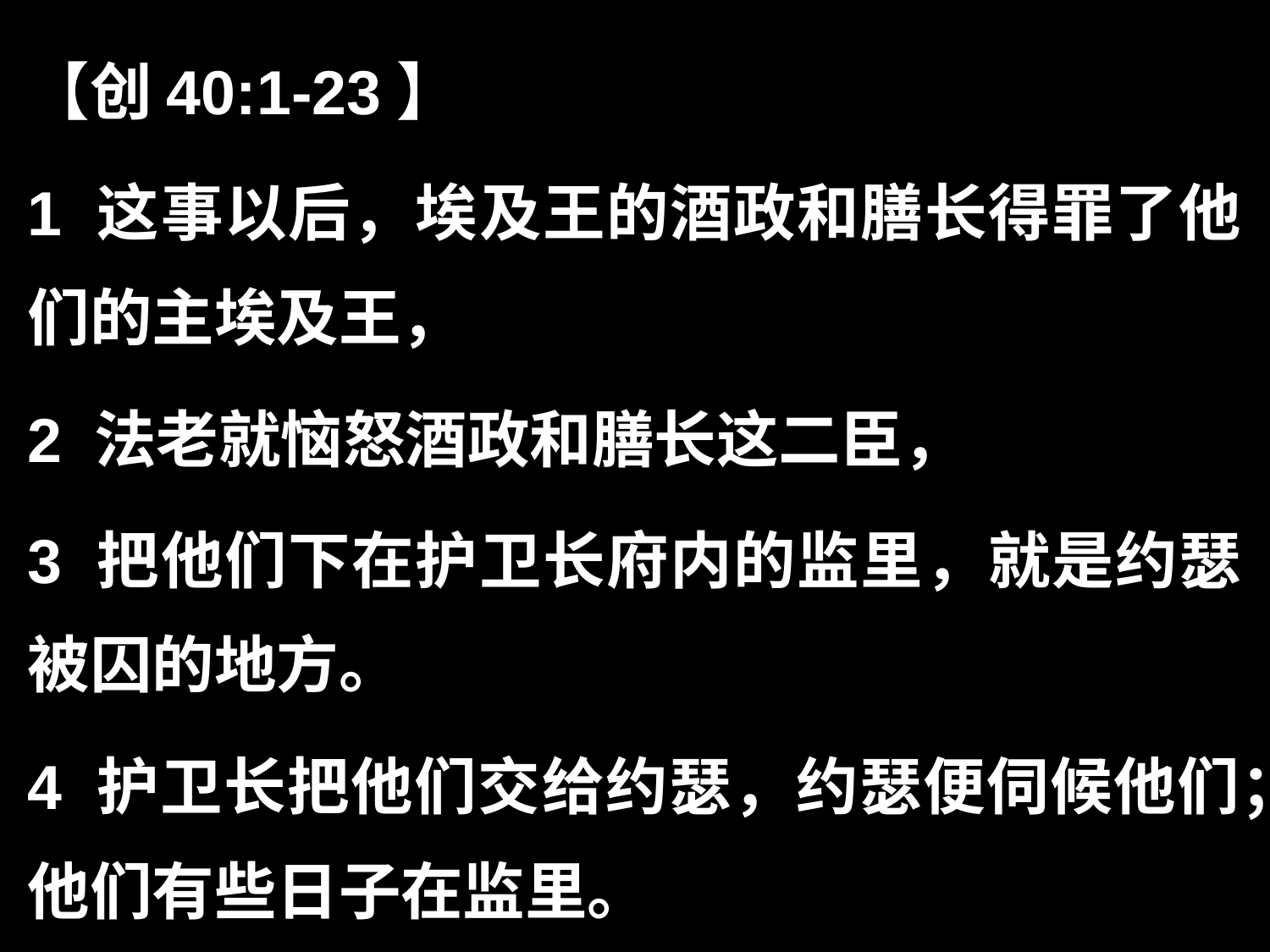

【创40:1-23】
1 这事以后，埃及王的酒政和膳长得罪了他们的主埃及王，
2 法老就恼怒酒政和膳长这二臣，
3 把他们下在护卫长府内的监里，就是约瑟被囚的地方。
4 护卫长把他们交给约瑟，约瑟便伺候他们；他们有些日子在监里。